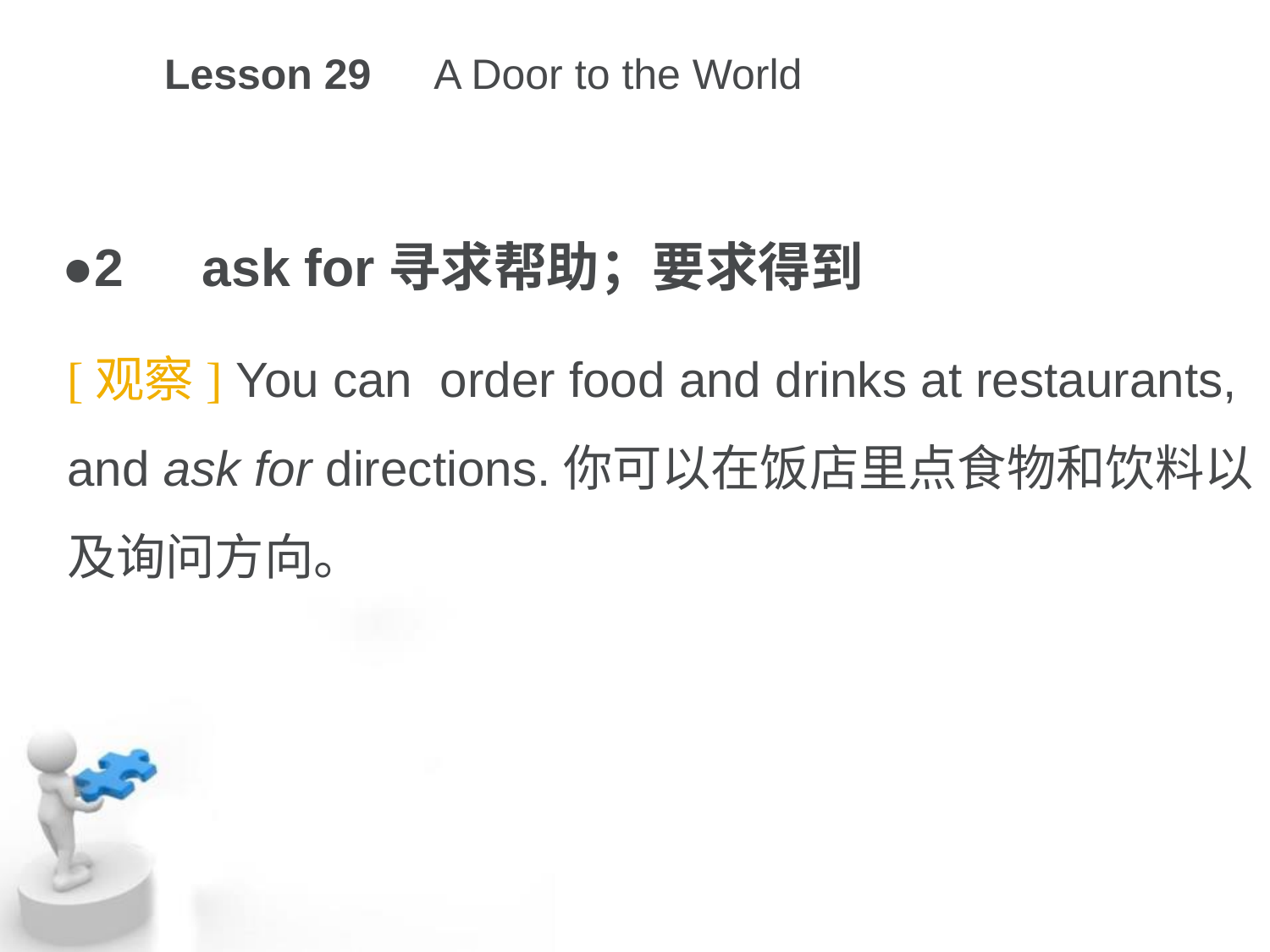

Lesson 29　A Door to the World
●2　ask for寻求帮助；要求得到
[观察] You can  order food and drinks at restaurants, and ask for directions.你可以在饭店里点食物和饮料以及询问方向。